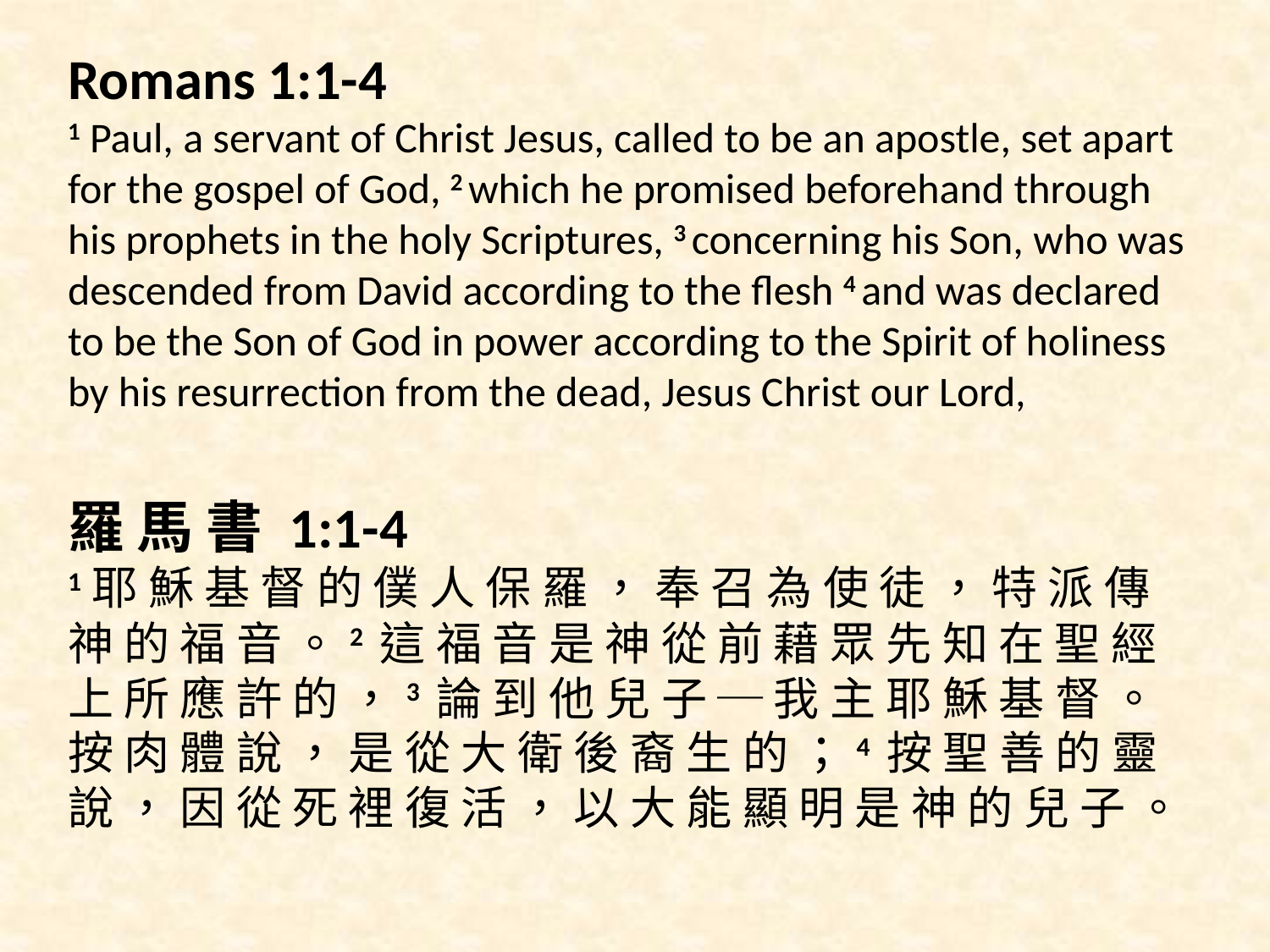

Romans 1:1-4
1 Paul, a servant of Christ Jesus, called to be an apostle, set apart for the gospel of God, 2 which he promised beforehand through his prophets in the holy Scriptures, 3 concerning his Son, who was descended from David according to the flesh 4 and was declared to be the Son of God in power according to the Spirit of holiness by his resurrection from the dead, Jesus Christ our Lord,
羅 馬 書 1:1-4
1耶 穌 基 督 的 僕 人 保 羅 ， 奉 召 為 使 徒 ， 特 派 傳 神 的 福 音 。2 這 福 音 是 神 從 前 藉 眾 先 知 在 聖 經 上 所 應 許 的 ，3 論 到 他 兒 子 ─ 我 主 耶 穌 基 督 。 按 肉 體 說 ， 是 從 大 衛 後 裔 生 的 ；4 按 聖 善 的 靈 說 ， 因 從 死 裡 復 活 ， 以 大 能 顯 明 是 神 的 兒 子 。